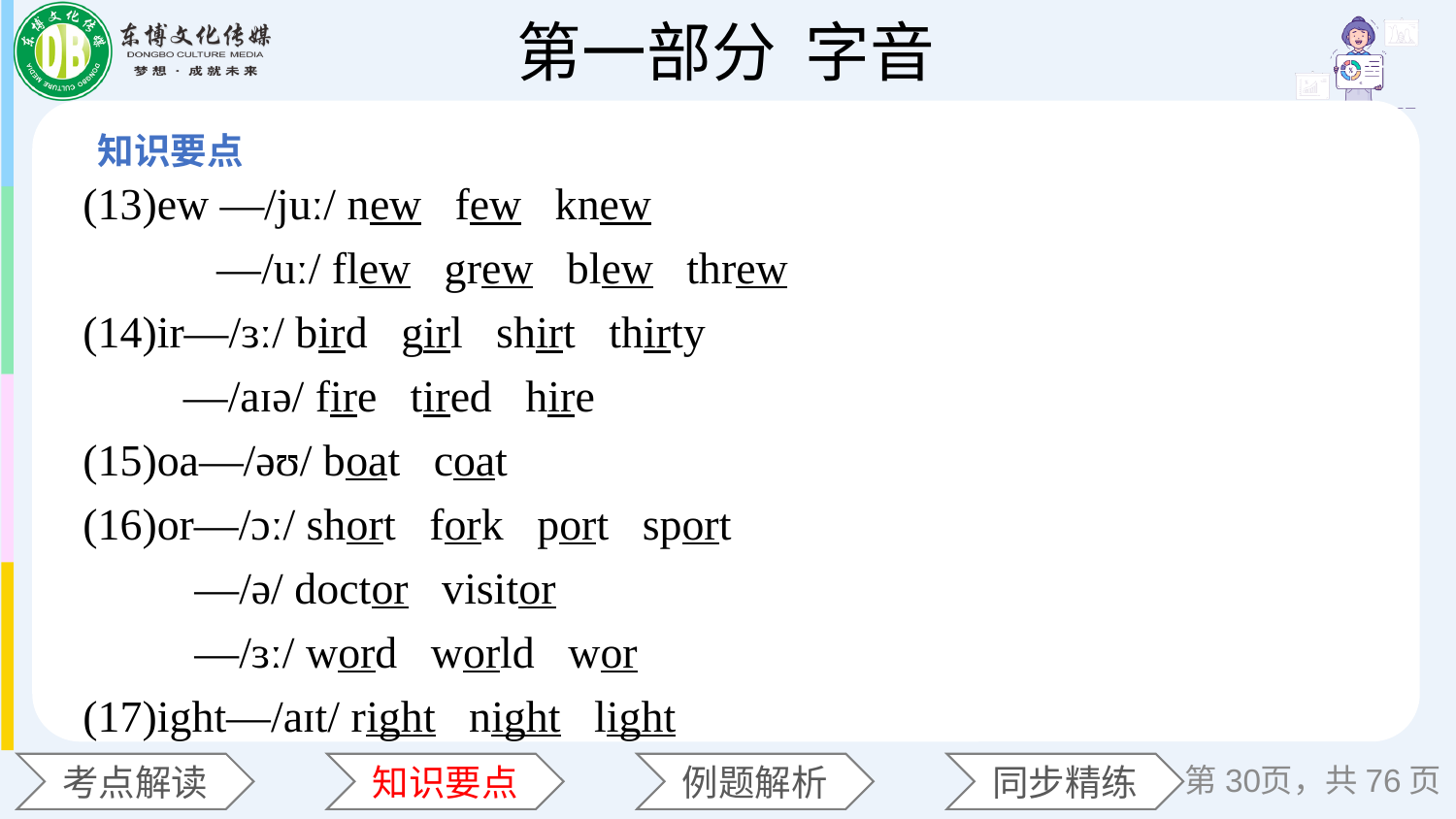

(13)ew —/juː/ new   few   knew
            —/uː/ flew   grew   blew   threw
(14)ir—/ɜː/ bird   girl   shirt   thirty
         —/aɪə/ fire   tired   hire
(15)oa—/əʊ/ boat   coat
(16)or—/ɔː/ short   fork   port   sport
          —/ə/ doctor   visitor
          —/ɜː/ word   world   wor
(17)ight—/aɪt/ right   night   light
第30页，共76页